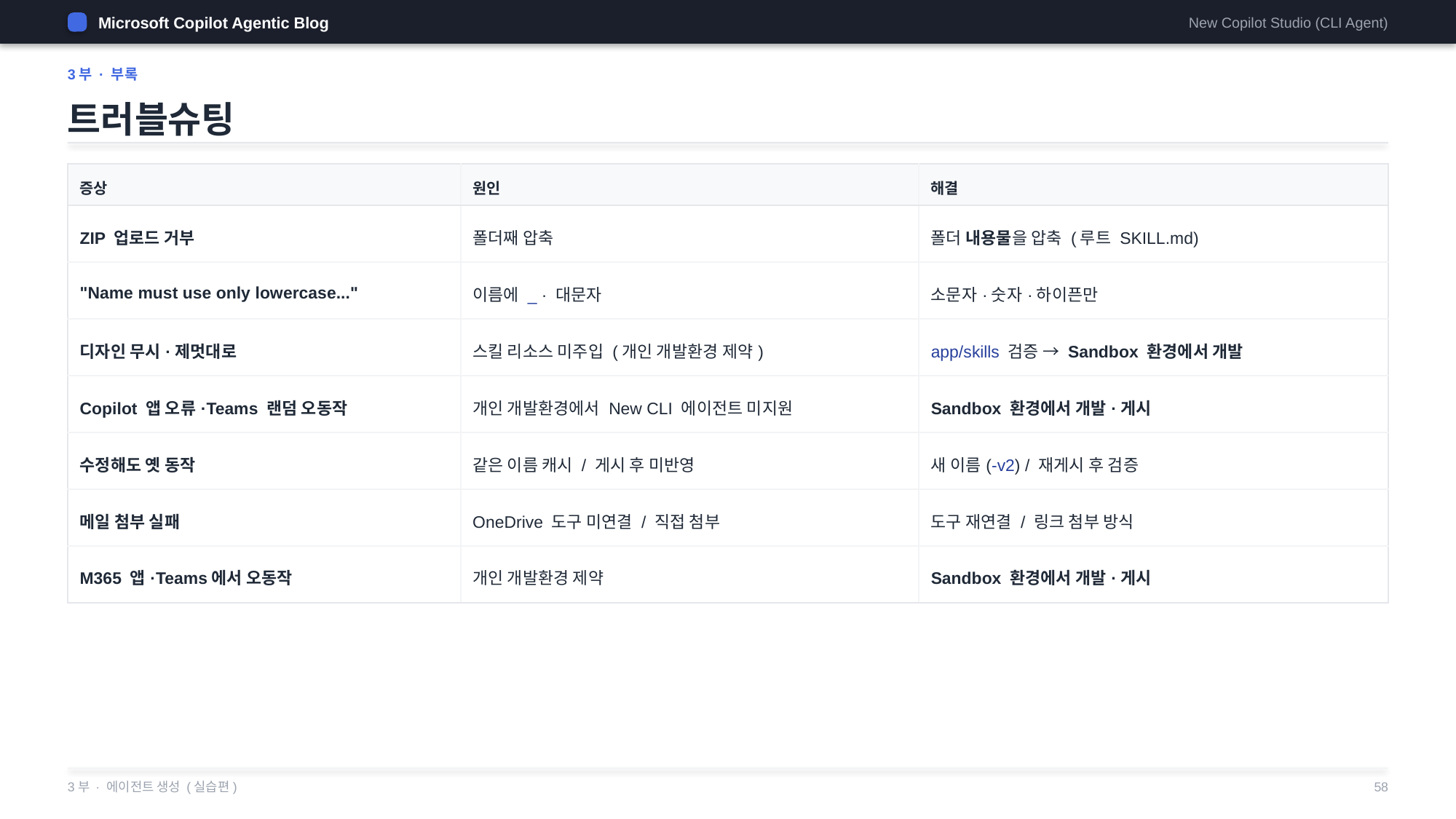

Microsoft Copilot Agentic Blog
New Copilot Studio (CLI Agent)

3부 · 부록
트러블슈팅

| 증상 | 원인 | 해결 |
| --- | --- | --- |
| ZIP 업로드 거부 | 폴더째 압축 | 폴더 내용물을 압축 (루트 SKILL.md) |
| "Name must use only lowercase..." | 이름에 \_ · 대문자 | 소문자·숫자·하이픈만 |
| 디자인 무시·제멋대로 | 스킬 리소스 미주입 (개인 개발환경 제약) | app/skills 검증 → Sandbox 환경에서 개발 |
| Copilot 앱 오류·Teams 랜덤 오동작 | 개인 개발환경에서 New CLI 에이전트 미지원 | Sandbox 환경에서 개발·게시 |
| 수정해도 옛 동작 | 같은 이름 캐시 / 게시 후 미반영 | 새 이름(-v2) / 재게시 후 검증 |
| 메일 첨부 실패 | OneDrive 도구 미연결 / 직접 첨부 | 도구 재연결 / 링크 첨부 방식 |
| M365 앱·Teams에서 오동작 | 개인 개발환경 제약 | Sandbox 환경에서 개발·게시 |

3부 · 에이전트 생성 (실습편)
58